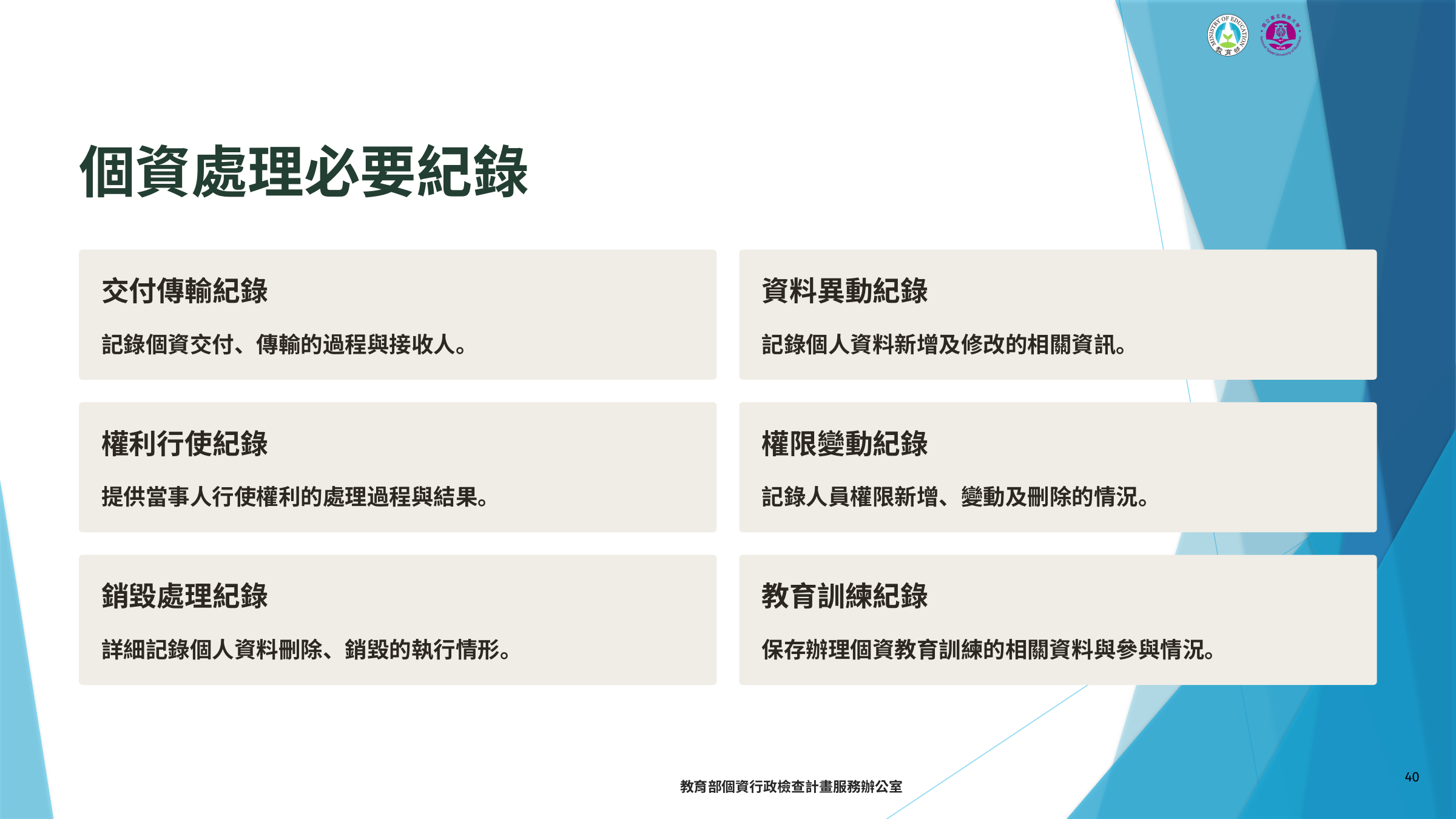

個資處理必要紀錄

交付傳輸紀錄
資料異動紀錄
記錄個資交付、傳輸的過程與接收人。
記錄個人資料新增及修改的相關資訊。

權利行使紀錄
權限變動紀錄
提供當事人行使權利的處理過程與結果。
記錄人員權限新增、變動及刪除的情況。

銷毀處理紀錄
教育訓練紀錄
詳細記錄個人資料刪除、銷毀的執行情形。
保存辦理個資教育訓練的相關資料與參與情況。
40
教育部個資行政檢查計畫服務辦公室